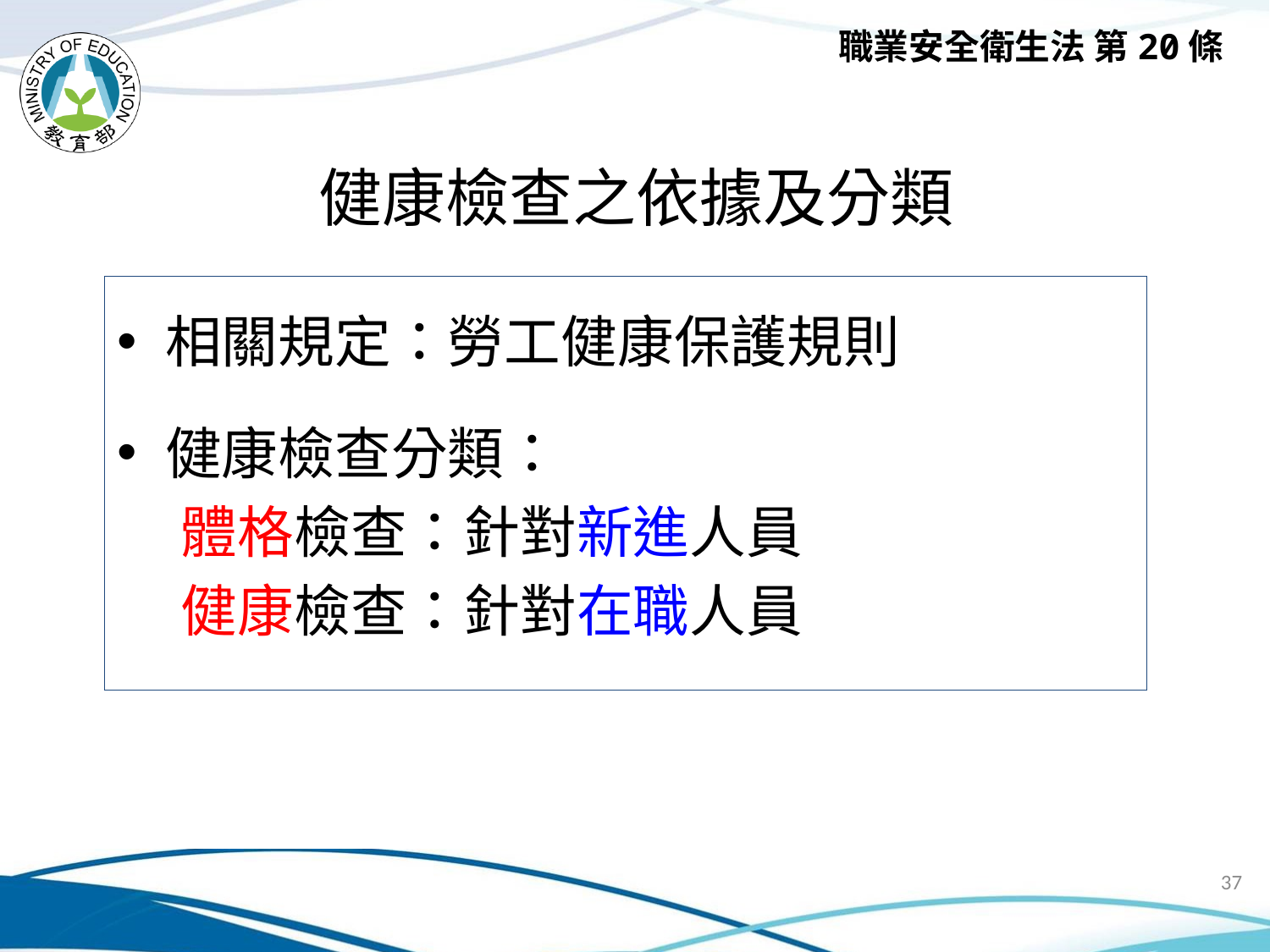

職業安全衛生法 第20條
# 健康檢查之依據及分類
相關規定：勞工健康保護規則
健康檢查分類：
體格檢查：針對新進人員
健康檢查：針對在職人員

37